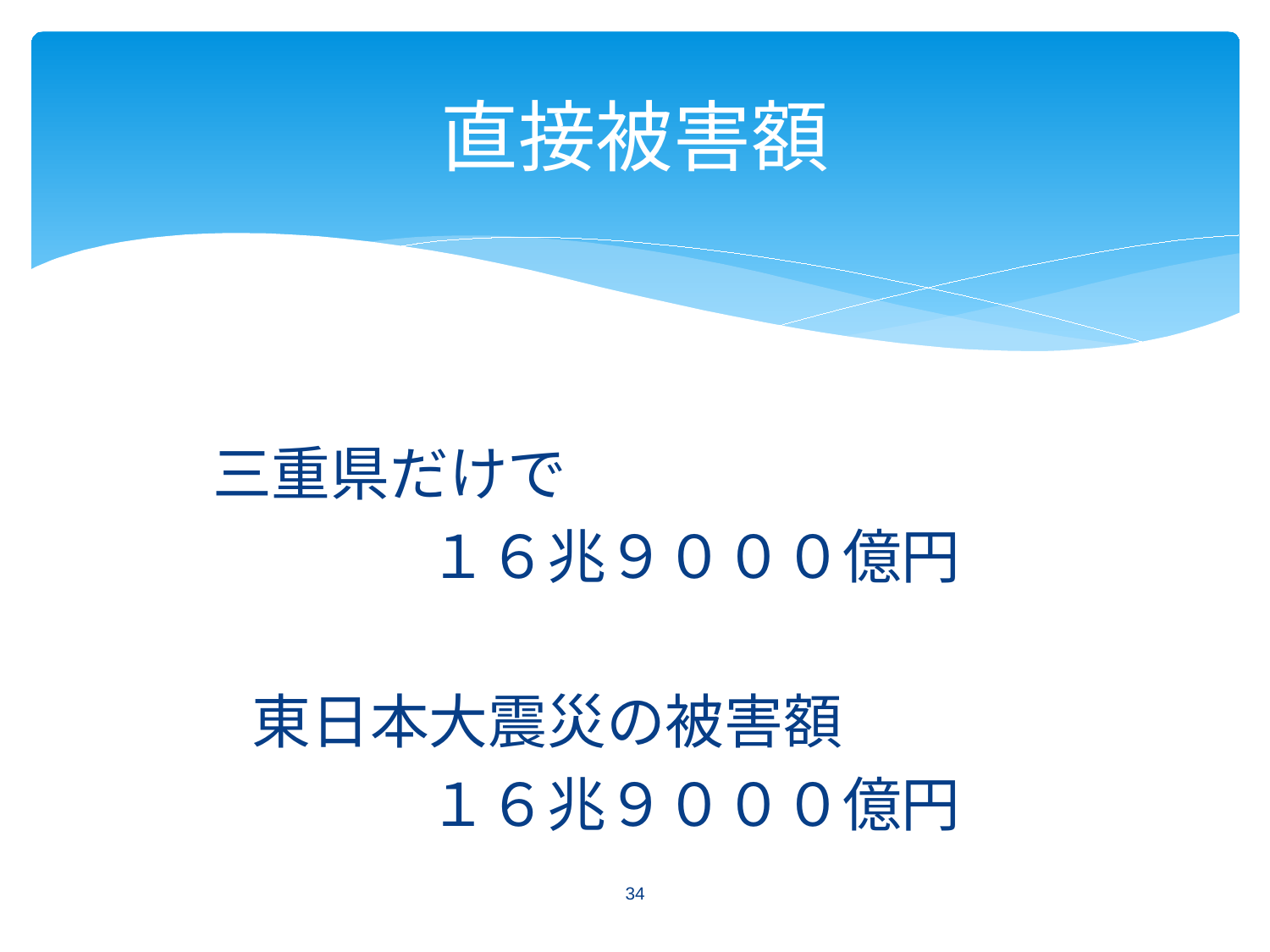

# 直接被害額

　　三重県だけで
　　　　　１６兆９０００億円

　　東日本大震災の被害額
　　　　　１６兆９０００億円
34